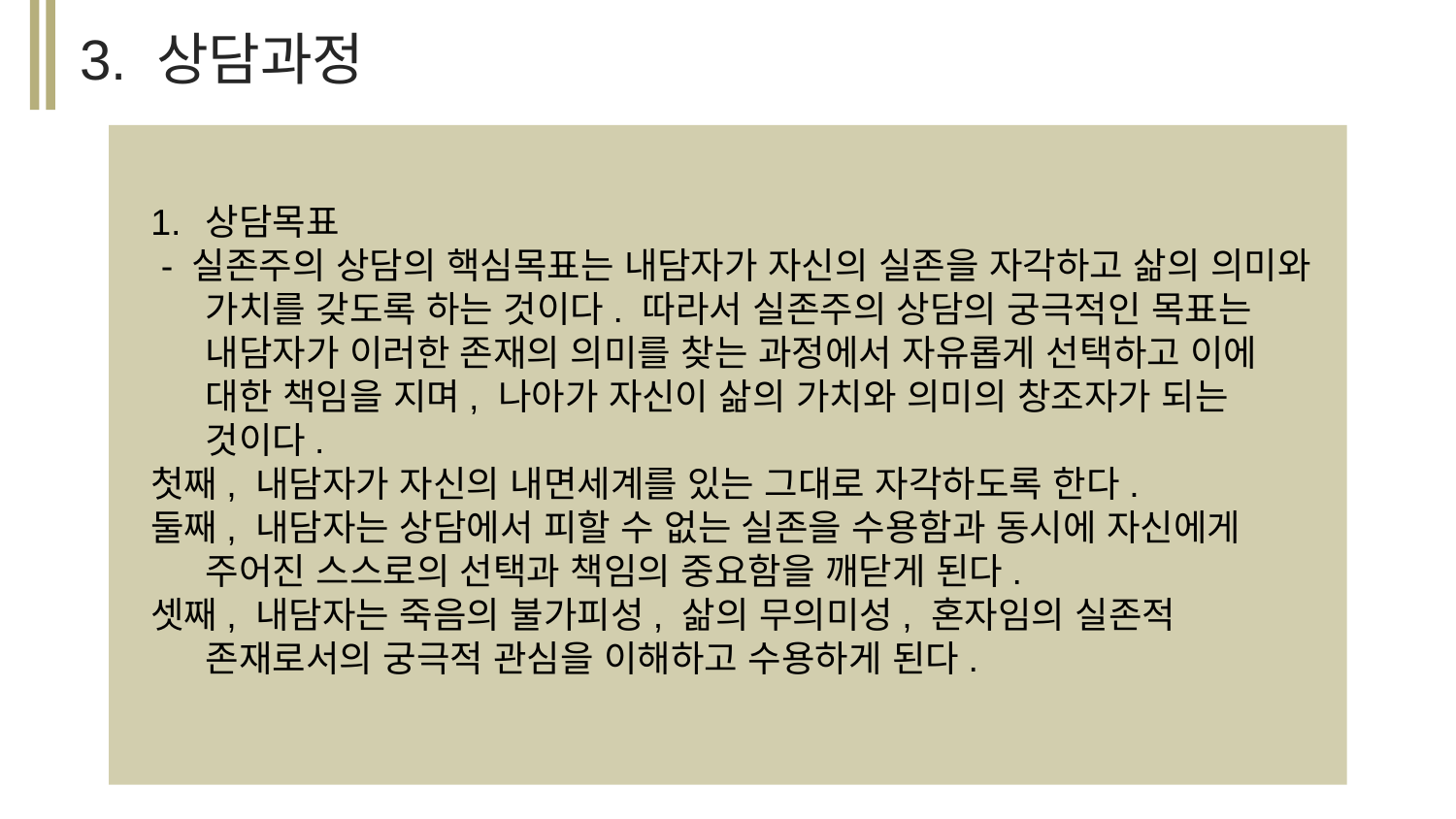

3. 상담과정

상담목표
 - 실존주의 상담의 핵심목표는 내담자가 자신의 실존을 자각하고 삶의 의미와 가치를 갖도록 하는 것이다. 따라서 실존주의 상담의 궁극적인 목표는 내담자가 이러한 존재의 의미를 찾는 과정에서 자유롭게 선택하고 이에 대한 책임을 지며, 나아가 자신이 삶의 가치와 의미의 창조자가 되는 것이다.
첫째, 내담자가 자신의 내면세계를 있는 그대로 자각하도록 한다.
둘째, 내담자는 상담에서 피할 수 없는 실존을 수용함과 동시에 자신에게 주어진 스스로의 선택과 책임의 중요함을 깨닫게 된다.
셋째, 내담자는 죽음의 불가피성, 삶의 무의미성, 혼자임의 실존적 존재로서의 궁극적 관심을 이해하고 수용하게 된다.